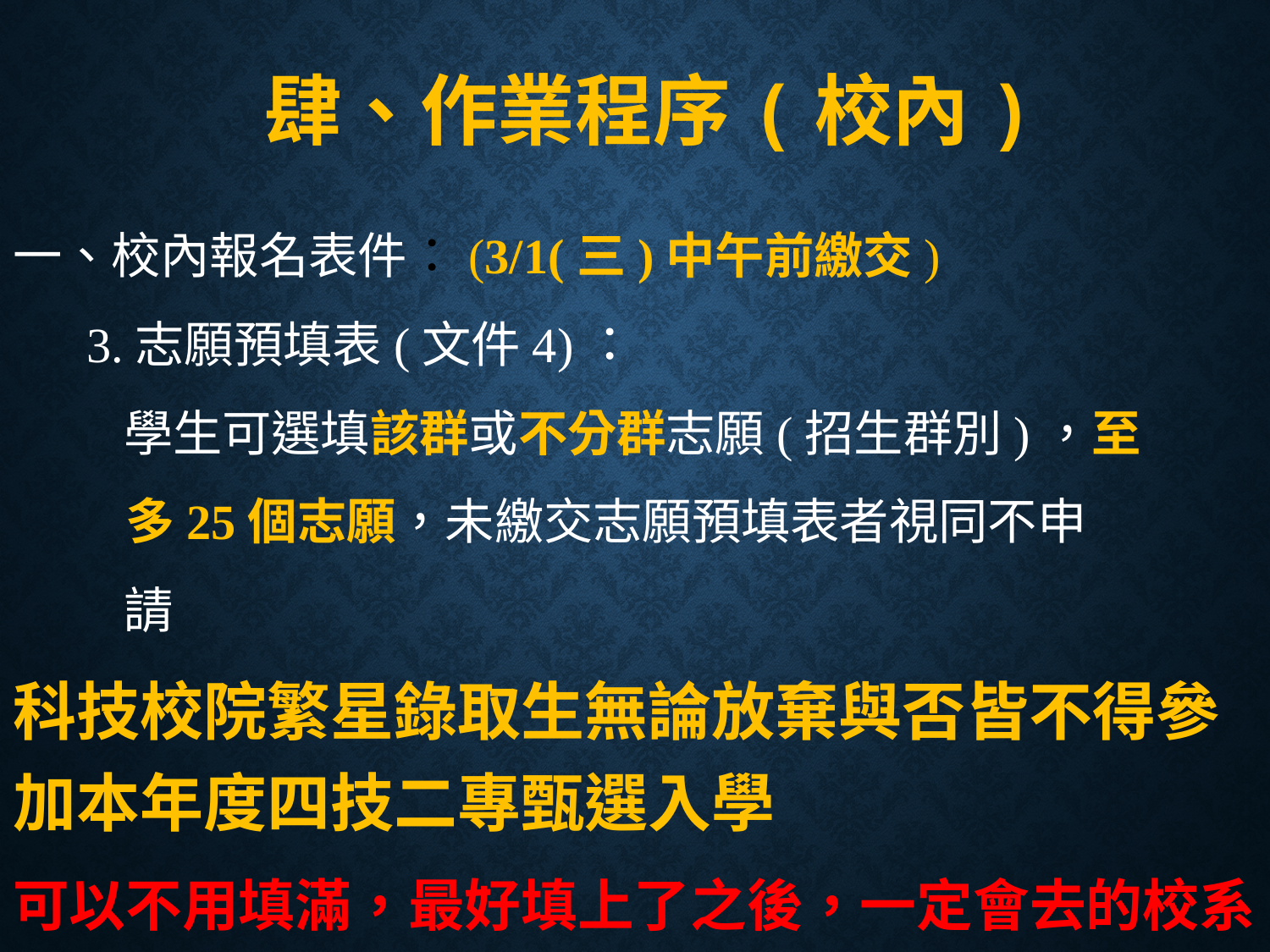

# 肆、作業程序(校內)
一、校內報名表件：(3/1(三)中午前繳交)
      3.志願預填表(文件4)：
         學生可選填該群或不分群志願(招生群別)，至
         多25個志願，未繳交志願預填表者視同不申
         請
科技校院繁星錄取生無論放棄與否皆不得參加本年度四技二專甄選入學
可以不用填滿，最好填上了之後，一定會去的校系